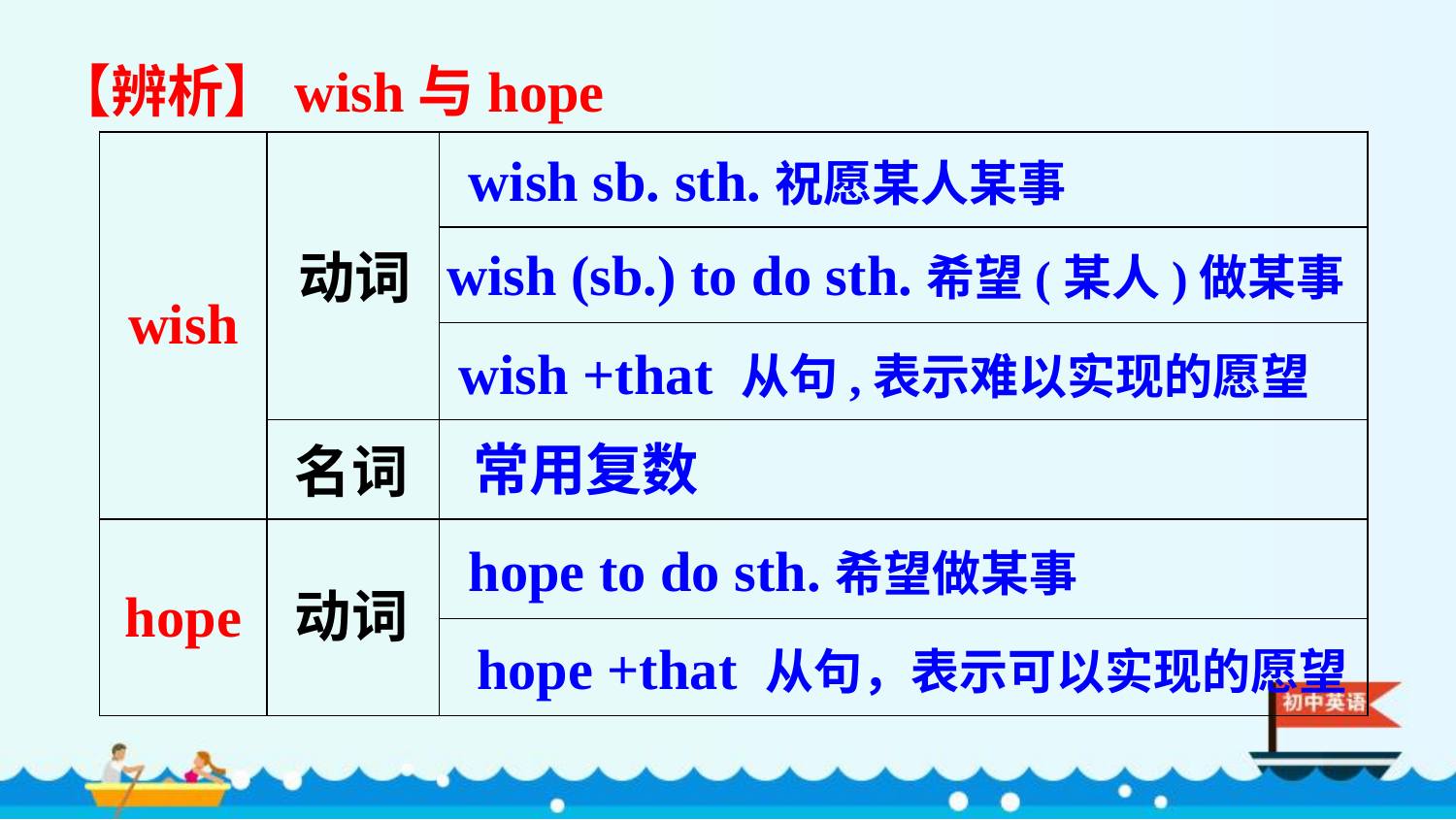

【辨析】wish与hope
| wish |  |  |
| --- | --- | --- |
|  |  |  |
|  |  |  |
|  |  |  |
| hope |  |  |
|  |  |  |
wish sb. sth.祝愿某人某事
wish (sb.) to do sth.希望(某人)做某事
动词
wish +that 从句,表示难以实现的愿望
常用复数
名词
hope to do sth.希望做某事
动词
hope +that 从句，表示可以实现的愿望